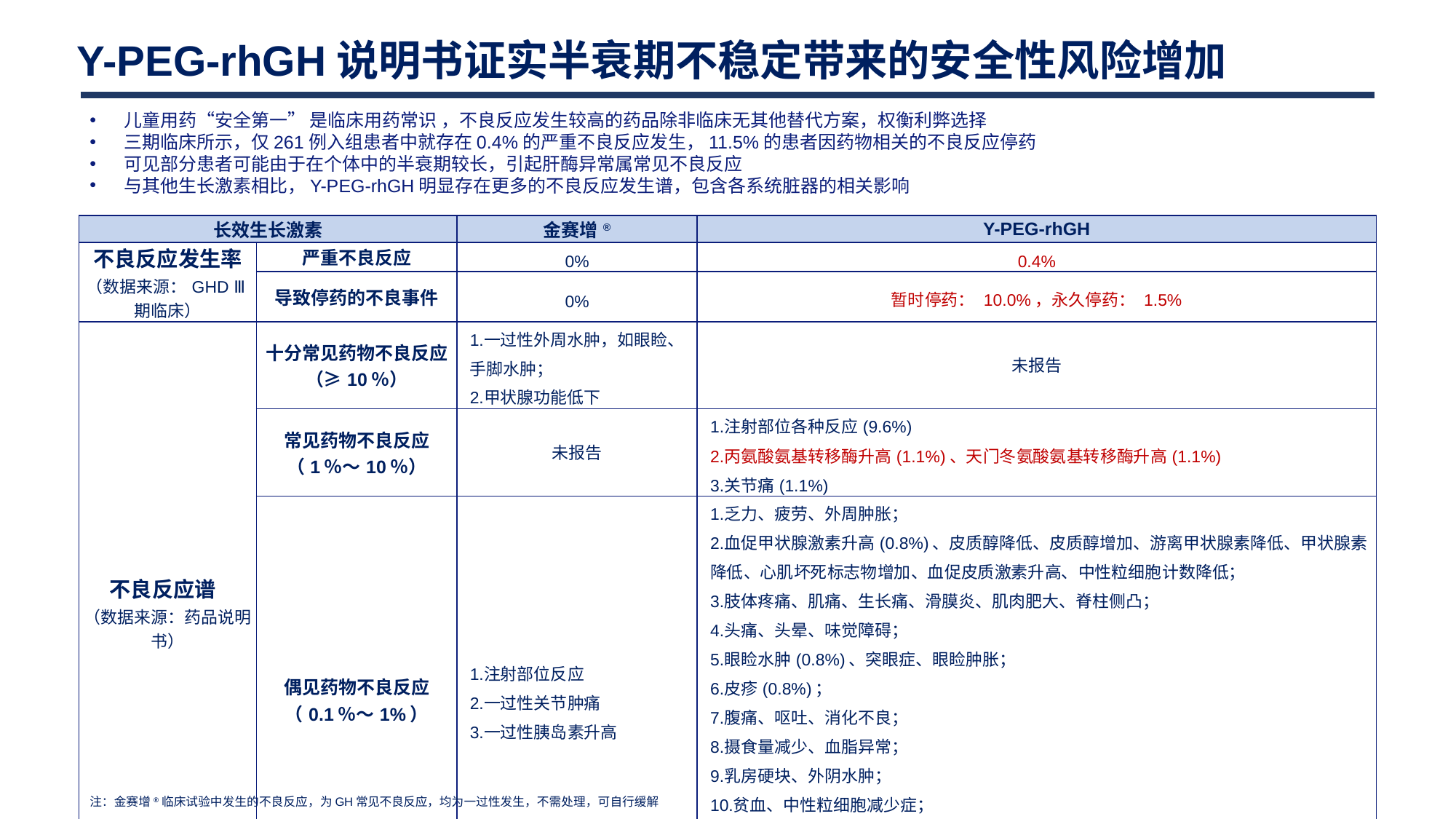

Y-PEG-rhGH说明书证实半衰期不稳定带来的安全性风险增加
儿童用药“安全第一” 是临床用药常识 ，不良反应发生较高的药品除非临床无其他替代方案，权衡利弊选择
三期临床所示，仅261例入组患者中就存在0.4%的严重不良反应发生，11.5%的患者因药物相关的不良反应停药
可见部分患者可能由于在个体中的半衰期较长，引起肝酶异常属常见不良反应
与其他生长激素相比，Y-PEG-rhGH明显存在更多的不良反应发生谱，包含各系统脏器的相关影响
| 长效生长激素 |  | 金赛增® | Y-PEG-rhGH |
| --- | --- | --- | --- |
| 不良反应发生率 （数据来源：GHD Ⅲ期临床） | 严重不良反应 | 0% | 0.4% |
|  | 导致停药的不良事件 | 0% | 暂时停药： 10.0%，永久停药： 1.5% |
| 不良反应谱 （数据来源：药品说明书） | 十分常见药物不良反应（≥10％） | 一过性外周水肿，如眼睑、手脚水肿； 甲状腺功能低下 | 未报告 |
|  | 常见药物不良反应 （1％～10％） | 未报告 | 注射部位各种反应(9.6%) 丙氨酸氨基转移酶升高(1.1%)、天门冬氨酸氨基转移酶升高(1.1%) 关节痛(1.1%) |
|  | 偶见药物不良反应 （0.1％～1%） | 注射部位反应 一过性关节肿痛 一过性胰岛素升高 | 乏力、疲劳、外周肿胀； 血促甲状腺激素升高(0.8%)、皮质醇降低、皮质醇增加、游离甲状腺素降低、甲状腺素降低、心肌坏死标志物增加、血促皮质激素升高、中性粒细胞计数降低； 肢体疼痛、肌痛、生长痛、滑膜炎、肌肉肥大、脊柱侧凸； 头痛、头晕、味觉障碍； 眼睑水肿(0.8%)、突眼症、眼睑肿胀； 皮疹(0.8%)； 腹痛、呕吐、消化不良； 摄食量减少、血脂异常； 乳房硬块、外阴水肿； 贫血、中性粒细胞减少症； 鼻塞、鼻涕； 睡眠质量差； 窦性心动过速 |
注：金赛增®临床试验中发生的不良反应，为GH常见不良反应，均为一过性发生，不需处理，可自行缓解